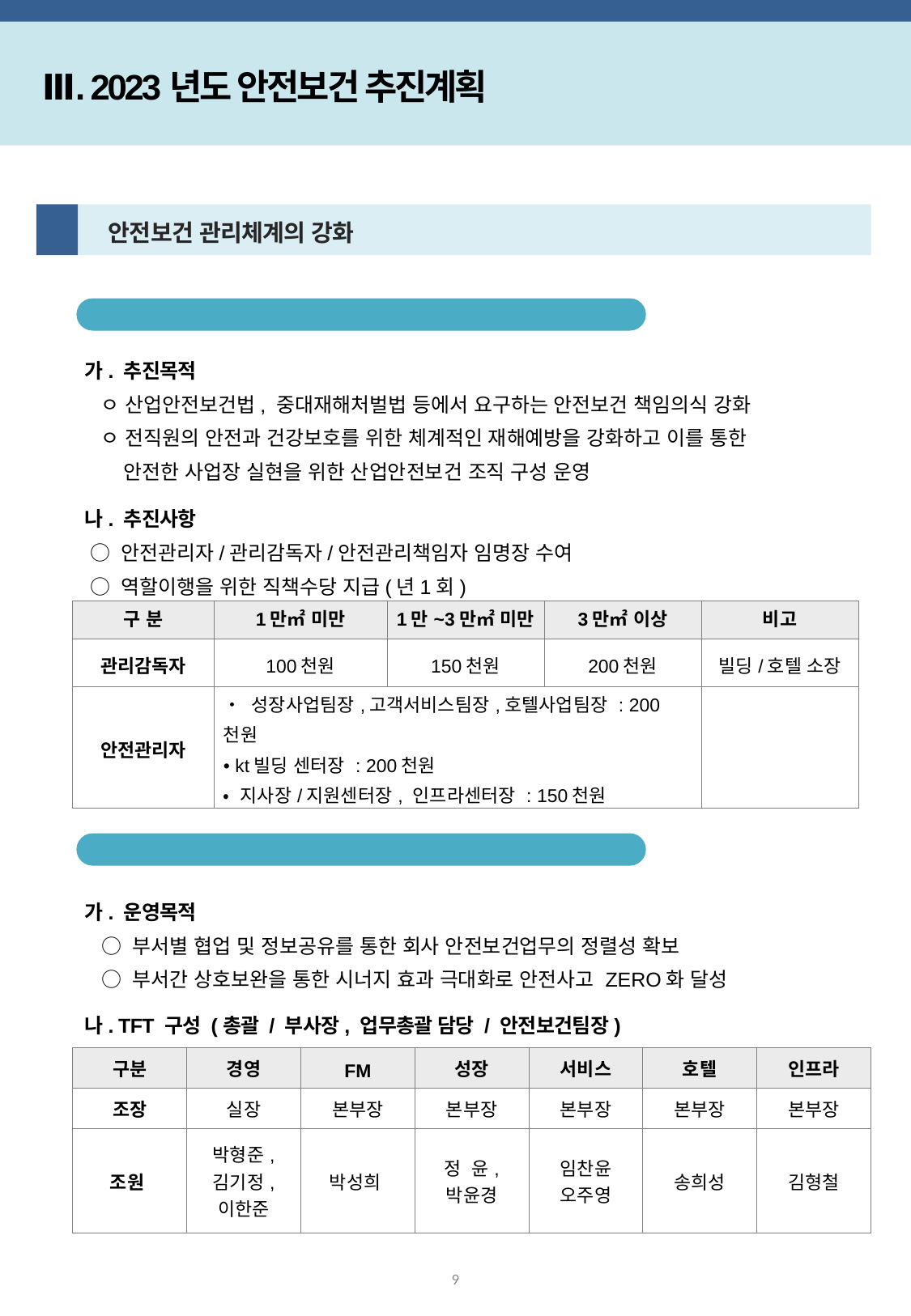

Ⅲ. 2023년도 안전보건 추진계획
1
  안전보건 관리체계의 강화

안전관리 전담 조직 역할 지속 이행
가. 추진목적
  ㅇ 산업안전보건법, 중대재해처벌법 등에서 요구하는 안전보건 책임의식 강화
  ㅇ 전직원의 안전과 건강보호를 위한 체계적인 재해예방을 강화하고 이를 통한
      안전한 사업장 실현을 위한 산업안전보건 조직 구성 운영

나. 추진사항
 ○ 안전관리자/관리감독자/안전관리책임자 임명장 수여
 ○ 역할이행을 위한 직책수당 지급(년1회)
| 구 분 | 1만㎡ 미만 | 1만~3만㎡ 미만 | 3만㎡ 이상 | 비고 |
| --- | --- | --- | --- | --- |
| 관리감독자 | 100천원 | 150천원 | 200천원 | 빌딩/호텔 소장 |
| 안전관리자 | • 성장사업팀장,고객서비스팀장,호텔사업팀장 : 200천원 • kt빌딩 센터장 : 200천원 • 지사장/지원센터장, 인프라센터장 : 150천원 |  |  |  |
안전사고 ZERO화 달성을 위한 안전혁신 TFT 운영
가. 운영목적
   ○ 부서별 협업 및 정보공유를 통한 회사 안전보건업무의 정렬성 확보
   ○ 부서간 상호보완을 통한 시너지 효과 극대화로 안전사고 ZERO화 달성

나. TFT 구성 (총괄 / 부사장, 업무총괄 담당 / 안전보건팀장)
| 구분 | 경영 | FM | 성장 | 서비스 | 호텔 | 인프라 |
| --- | --- | --- | --- | --- | --- | --- |
| 조장 | 실장 | 본부장 | 본부장 | 본부장 | 본부장 | 본부장 |
| 조원 | 박형준, 김기정, 이한준 | 박성희 | 정 윤, 박윤경 | 임찬윤 오주영 | 송희성 | 김형철 |
9